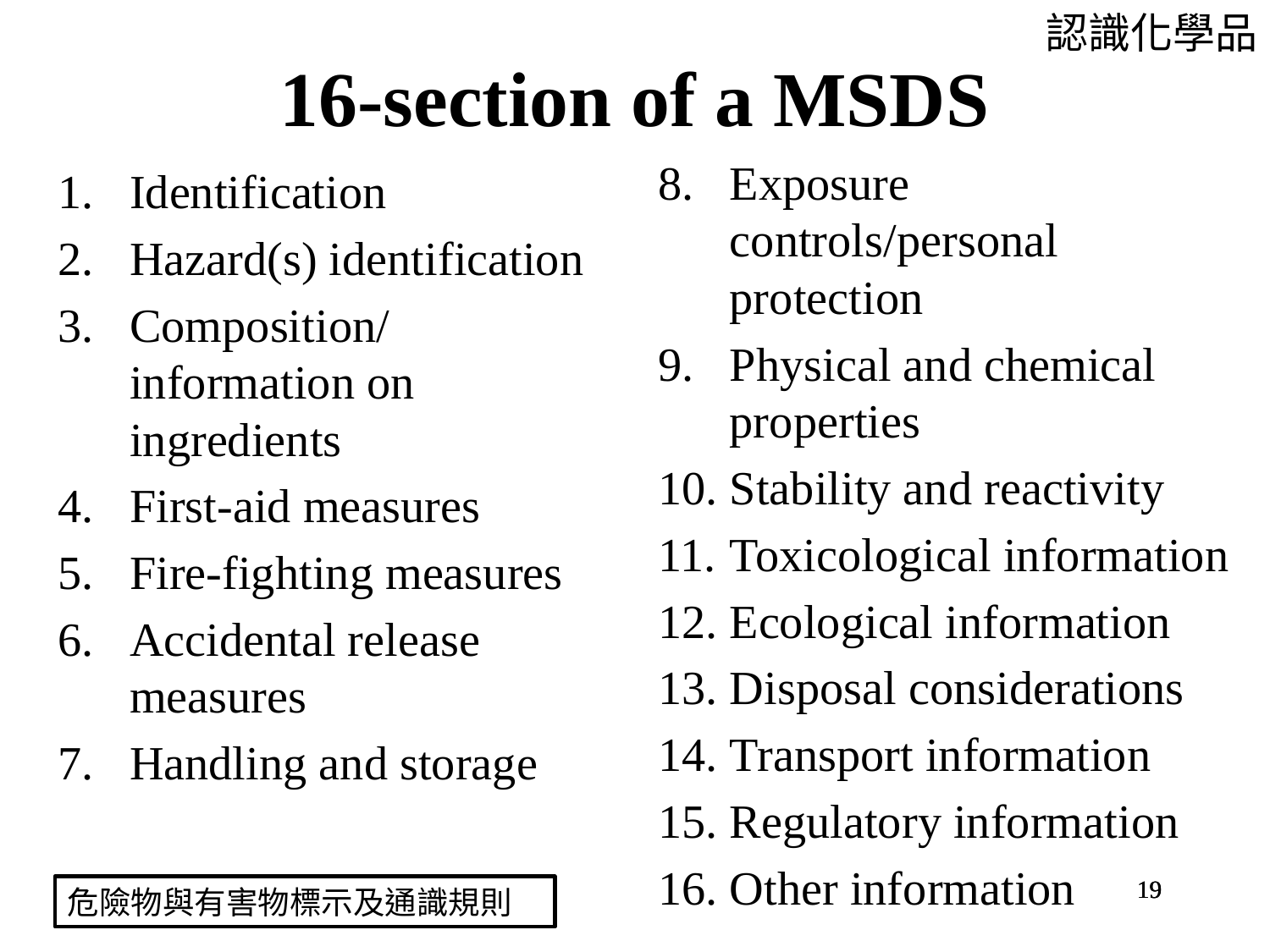

認識化學品
# 16-section of a MSDS
Exposure controls/personal protection
Physical and chemical properties
Stability and reactivity
Toxicological information
Ecological information
Disposal considerations
Transport information
Regulatory information
Other information

Identification
Hazard(s) identification
Composition/information on ingredients
First-aid measures
Fire-fighting measures
Accidental release measures
Handling and storage
19
19
19
危險物與有害物標示及通識規則